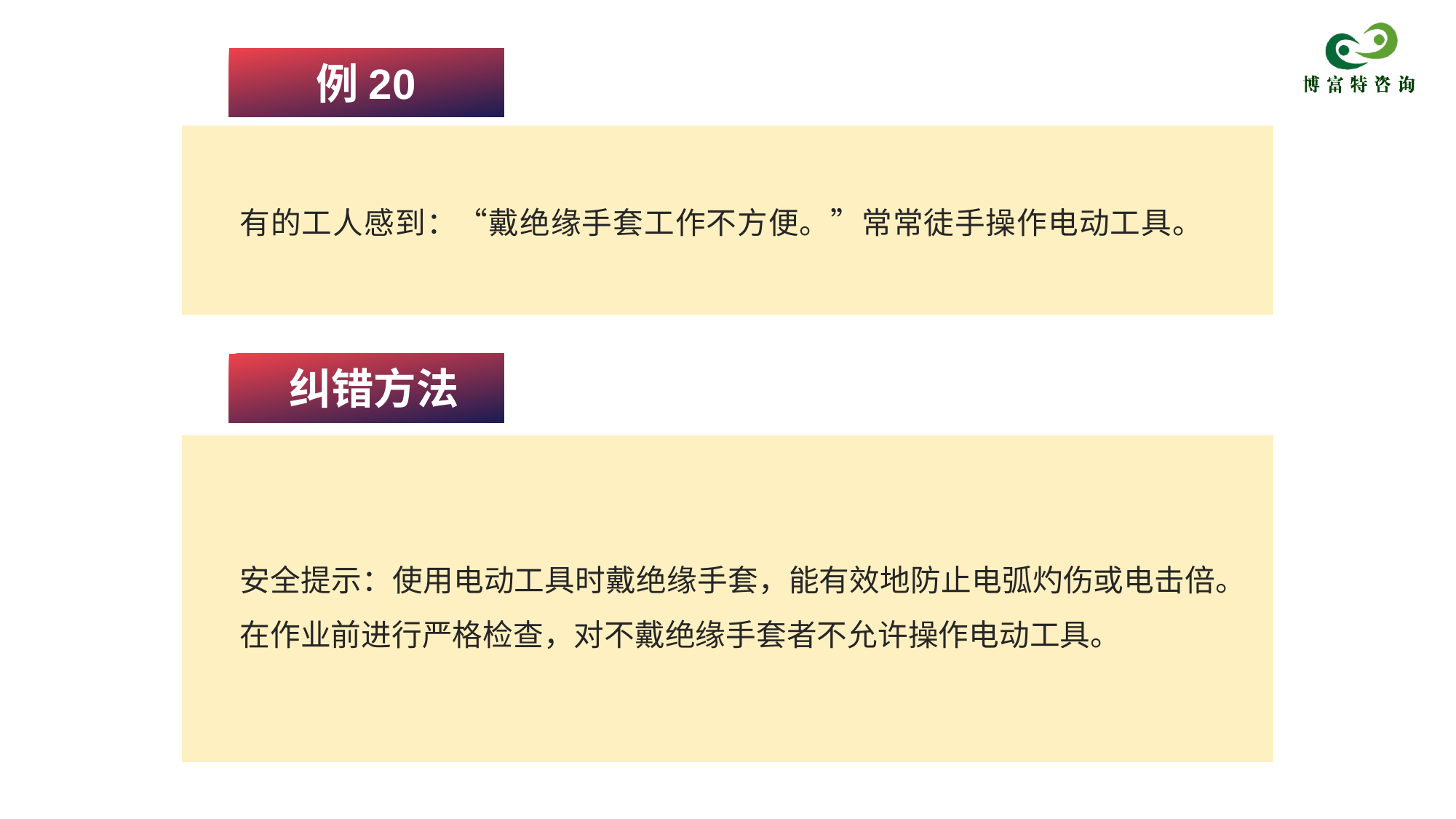

例20

有的工人感到：“戴绝缘手套工作不方便。”常常徒手操作电动工具。

纠错方法

安全提示：使用电动工具时戴绝缘手套，能有效地防止电弧灼伤或电击倍。在作业前进行严格检查，对不戴绝缘手套者不允许操作电动工具。